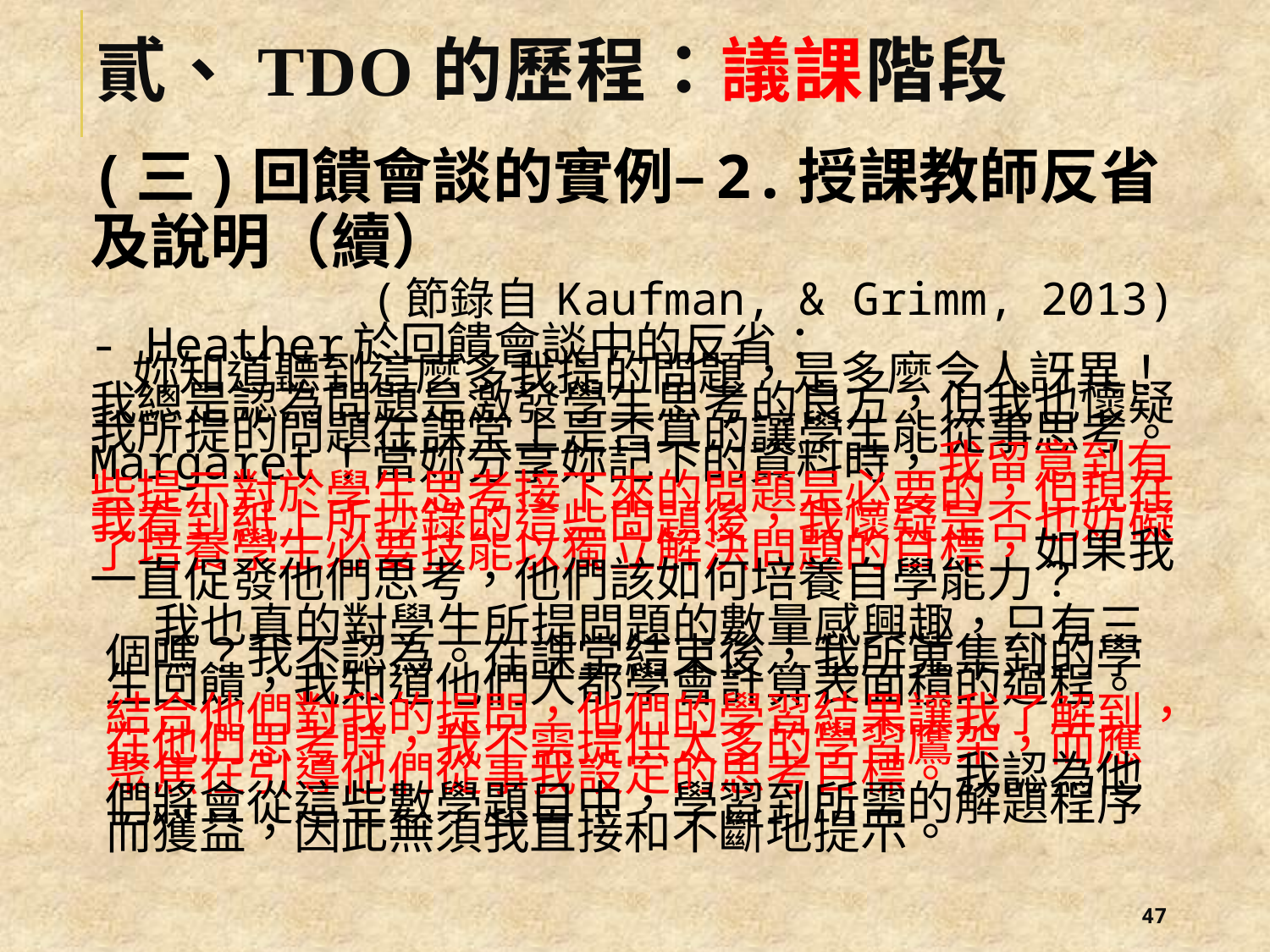

# 貳、TDO的歷程：議課階段
(三)回饋會談的實例–2.授課教師反省及說明（續）
                           (節錄自 Kaufman, & Grimm, 2013)
- Heather於回饋會談中的反省：
    妳知道聽到這麼多我提的問題，是多麼令人訝異！我總是認為問題是激發學生思考的良方，但我也懷疑我所提的問題在課堂上是否真的讓學生能從事思考。Margaret！當妳分享妳記下的資料時，我留意到有些提示對於學生思考接下來的問題是必要的，但現在我看到紙上所抄錄的這些問題後，我懷疑是否也妨礙了培養學生必要技能以獨立解決問題的目標，如果我一直促發他們思考，他們該如何培養自學能力？
   我也真的對學生所提問題的數量感興趣，只有三個嗎？我不認為。在課堂結束後，我所蒐集到的學生回饋，我知道他們大都學會計算表面積的過程。結合他們對我的提問，他們的學習結果讓我了解到，在他們思考時，我不需提供太多的學習鷹架，而應聚焦在引導他們從事我設定的思考目標。我認為他們將會從這些數學題目中，學習到所需的解題程序而獲益，因此無須我直接和不斷地提示。
47